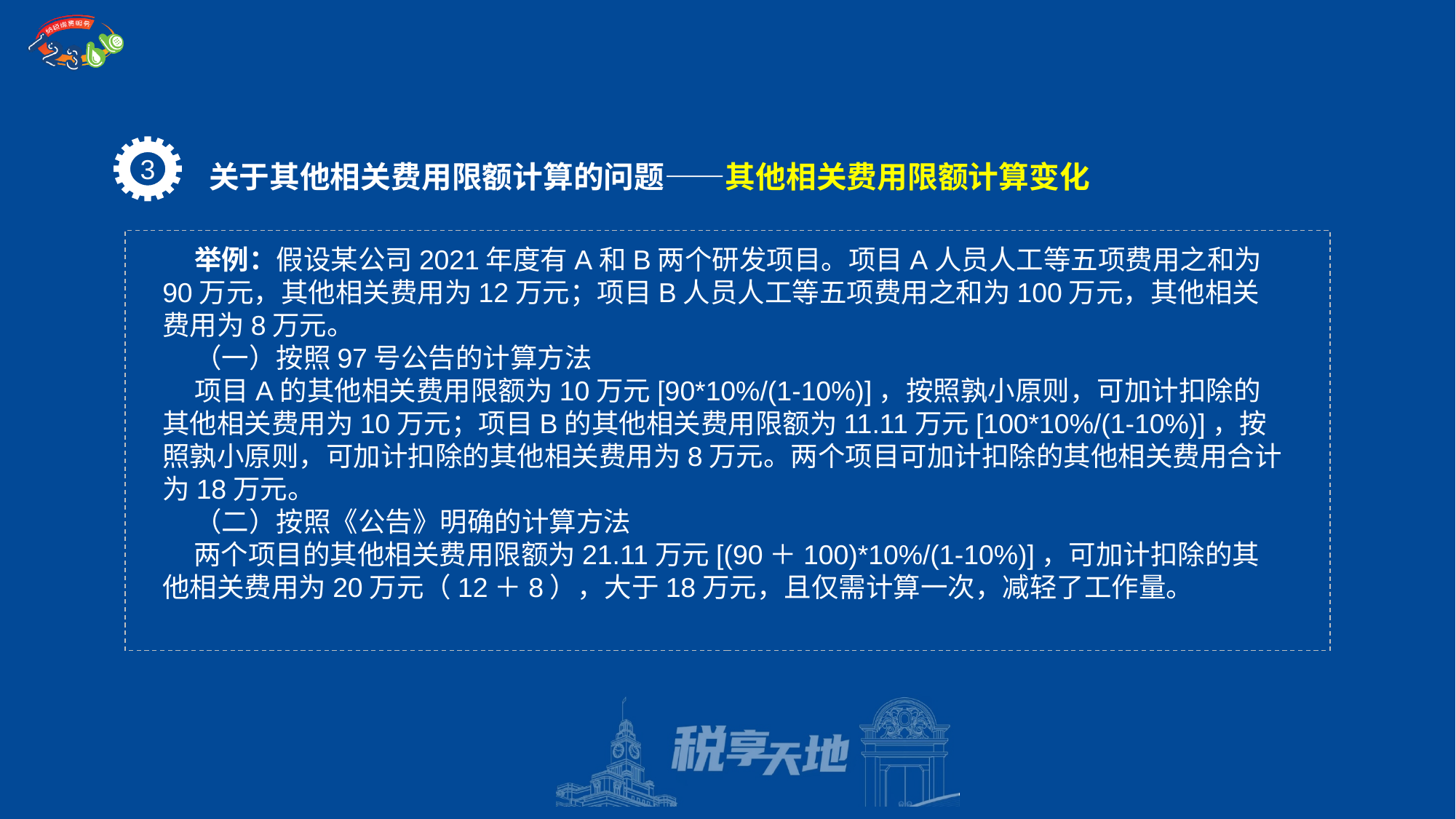

关于其他相关费用限额计算的问题——其他相关费用限额计算变化

3

举例：假设某公司2021年度有A和B两个研发项目。项目A人员人工等五项费用之和为90万元，其他相关费用为12万元；项目B人员人工等五项费用之和为100万元，其他相关费用为8万元。
（一）按照97号公告的计算方法
项目A的其他相关费用限额为10万元[90*10%/(1-10%)]，按照孰小原则，可加计扣除的其他相关费用为10万元；项目B的其他相关费用限额为11.11万元[100*10%/(1-10%)]，按照孰小原则，可加计扣除的其他相关费用为8万元。两个项目可加计扣除的其他相关费用合计为18万元。
（二）按照《公告》明确的计算方法
    两个项目的其他相关费用限额为21.11万元[(90＋100)*10%/(1-10%)]，可加计扣除的其他相关费用为20万元（12＋8），大于18万元，且仅需计算一次，减轻了工作量。